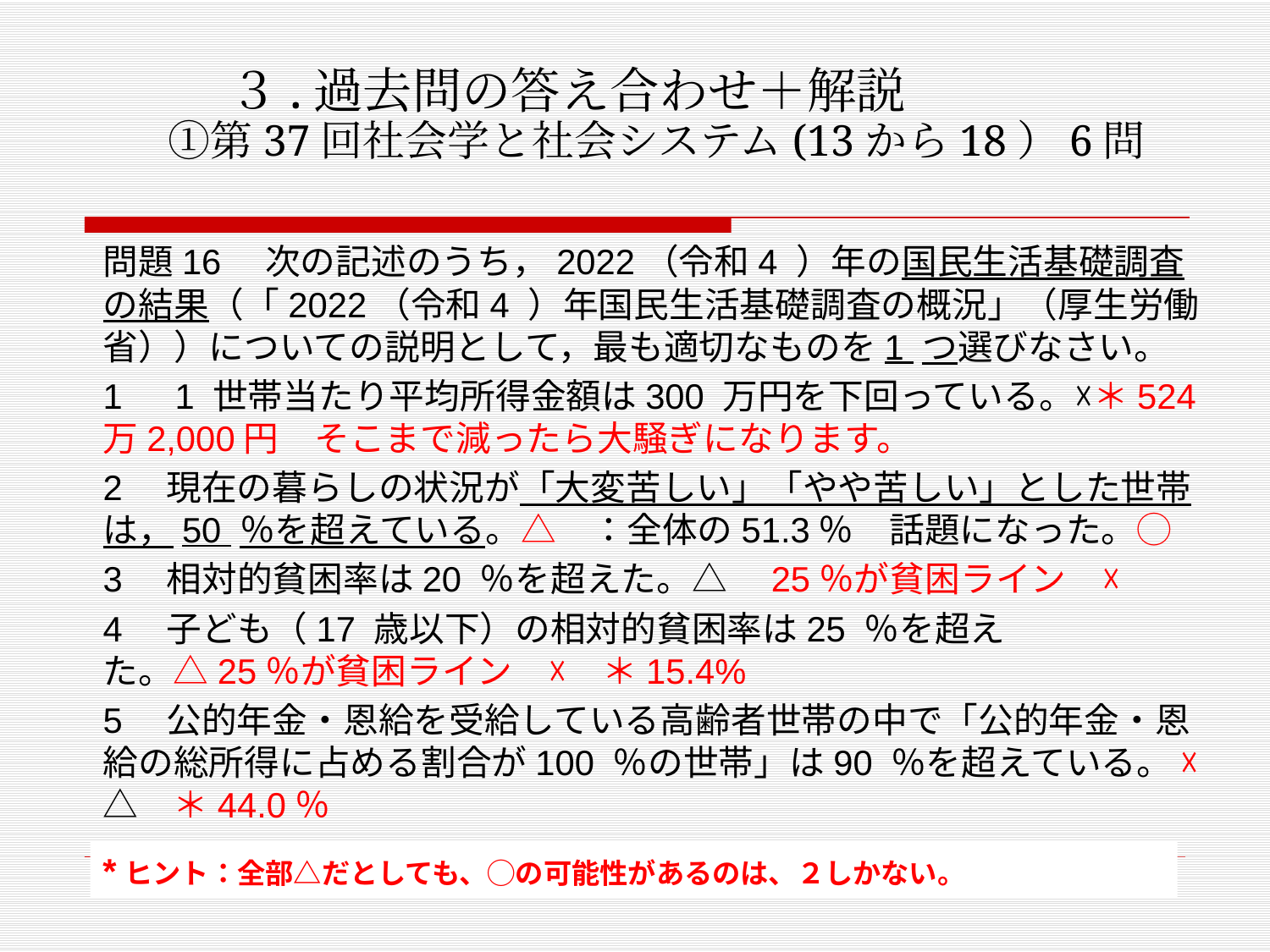

# ３.過去問の答え合わせ＋解説 ①第37回社会学と社会システム(13から18）6問
問題16　次の記述のうち，2022（令和4 ）年の国民生活基礎調査の結果（「2022（令和4 ）年国民生活基礎調査の概況」（厚生労働省））についての説明として，最も適切なものを1 つ選びなさい。
1　1 世帯当たり平均所得金額は300 万円を下回っている。☓＊524万2,000円　そこまで減ったら大騒ぎになります。
2　現在の暮らしの状況が「大変苦しい」「やや苦しい」とした世帯は，50 ％を超えている。△　：全体の51.3％　話題になった。◯
3　相対的貧困率は20 ％を超えた。△　25％が貧困ライン　☓
4　子ども（17 歳以下）の相対的貧困率は25 ％を超えた。△25％が貧困ライン　☓　＊15.4%
5　公的年金・恩給を受給している高齢者世帯の中で「公的年金・恩給の総所得に占める割合が100 ％の世帯」は90 ％を超えている。 ☓ △　＊44.0％
*ヒント：全部△だとしても、◯の可能性があるのは、２しかない。